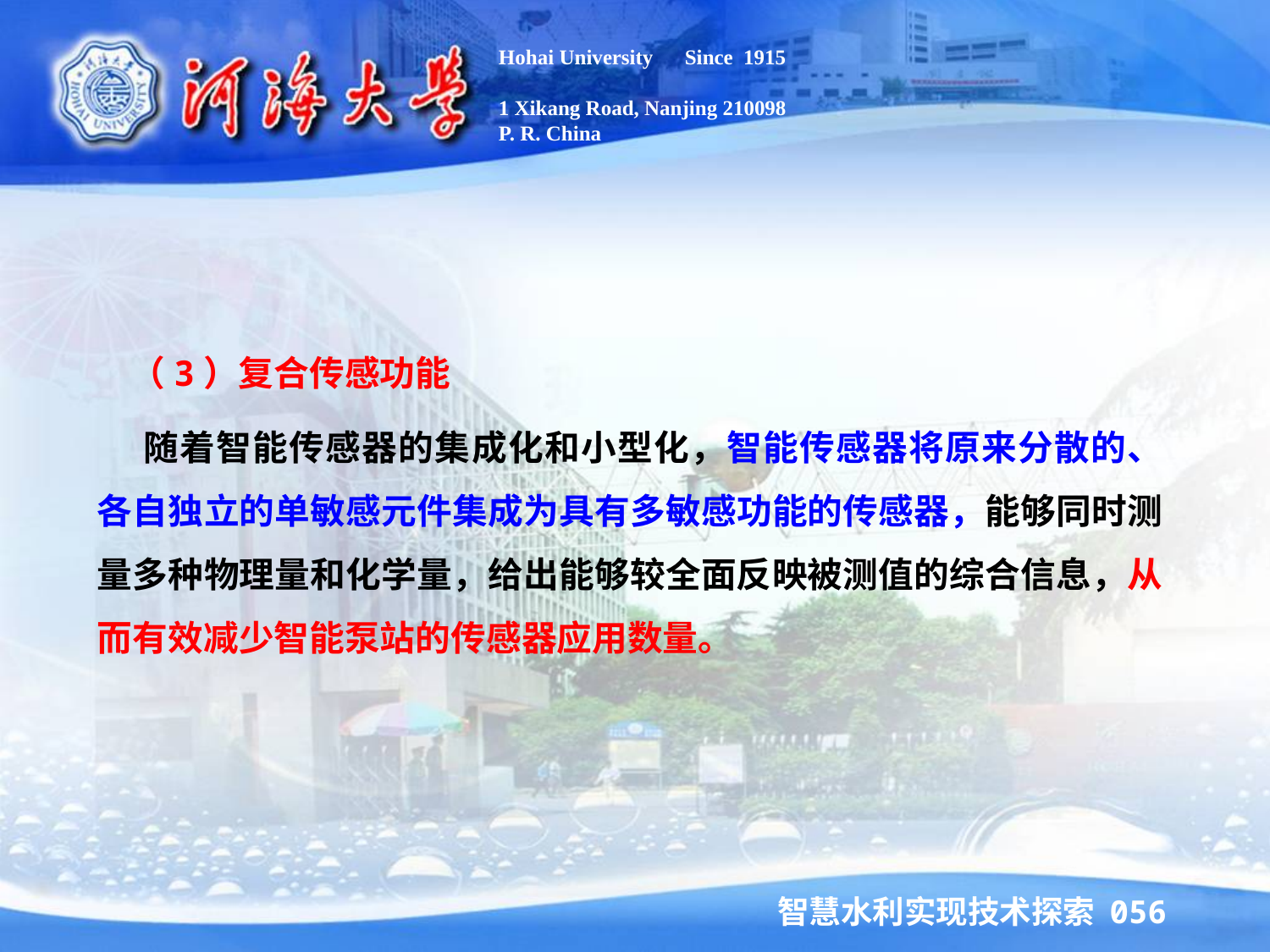

Hohai University      Since  1915
1 Xikang Road, Nanjing 210098
P. R. China
   （3）复合传感功能
    随着智能传感器的集成化和小型化，智能传感器将原来分散的、各自独立的单敏感元件集成为具有多敏感功能的传感器，能够同时测量多种物理量和化学量，给出能够较全面反映被测值的综合信息，从而有效减少智能泵站的传感器应用数量。
智慧水利实现技术探索 056